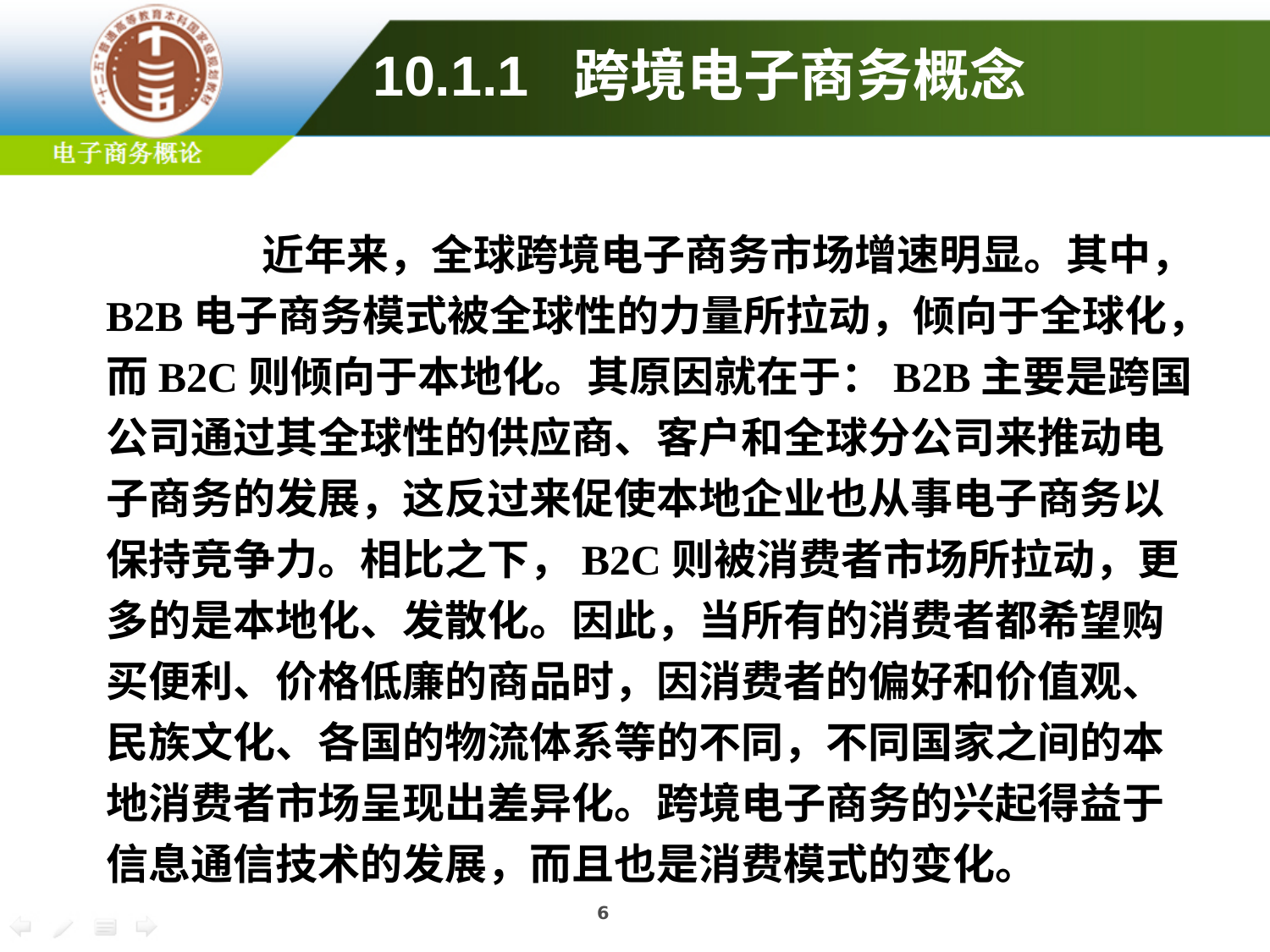

10.1.1  跨境电子商务概念
     	  近年来，全球跨境电子商务市场增速明显。其中，B2B电子商务模式被全球性的力量所拉动，倾向于全球化，而B2C则倾向于本地化。其原因就在于：B2B主要是跨国公司通过其全球性的供应商、客户和全球分公司来推动电子商务的发展，这反过来促使本地企业也从事电子商务以保持竞争力。相比之下，B2C则被消费者市场所拉动，更多的是本地化、发散化。因此，当所有的消费者都希望购买便利、价格低廉的商品时，因消费者的偏好和价值观、民族文化、各国的物流体系等的不同，不同国家之间的本地消费者市场呈现出差异化。跨境电子商务的兴起得益于信息通信技术的发展，而且也是消费模式的变化。

6